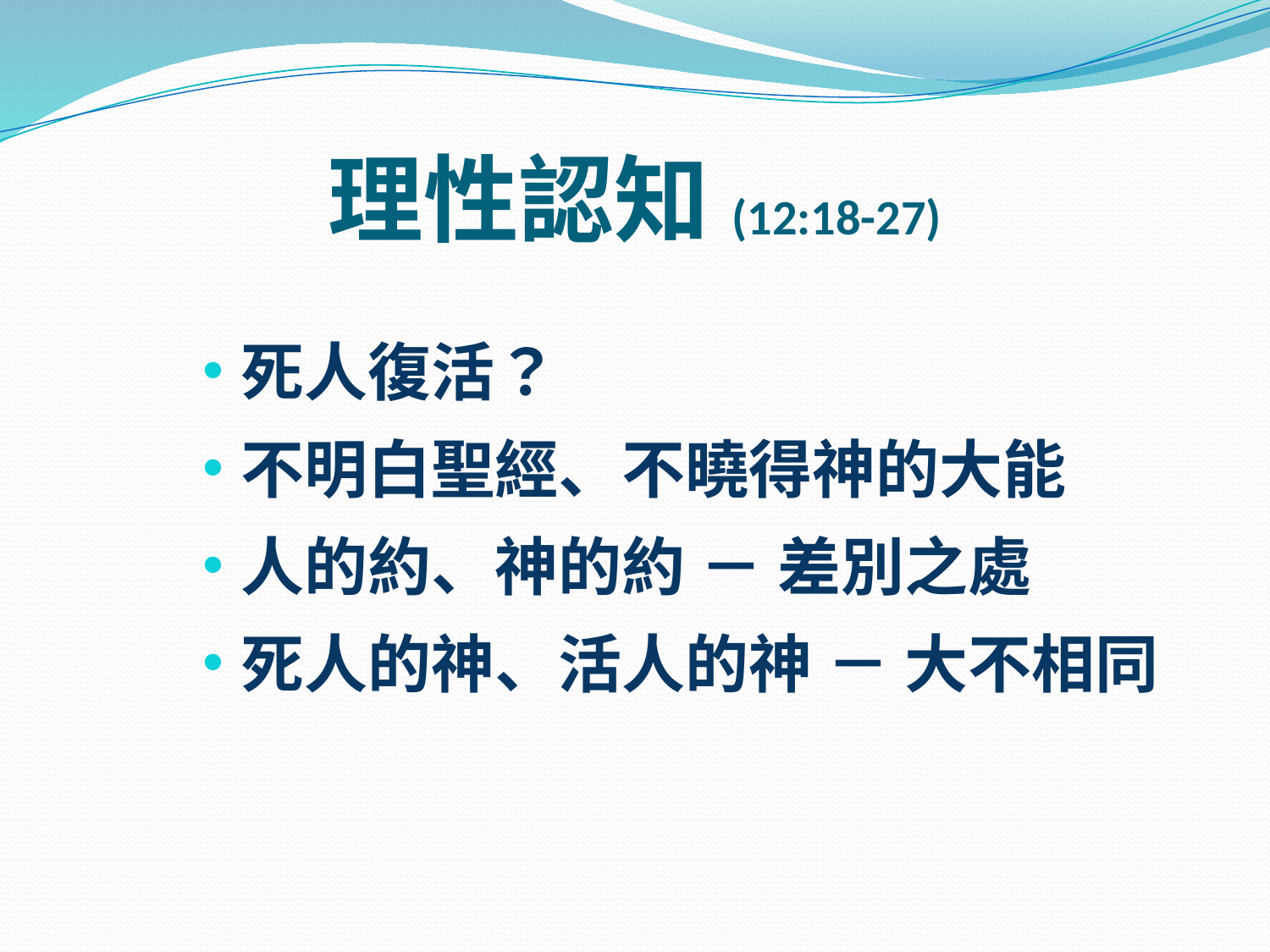

# 理性認知(12:18-27)
死人復活？
不明白聖經、不曉得神的大能
人的約、神的約 － 差別之處
死人的神、活人的神 － 大不相同